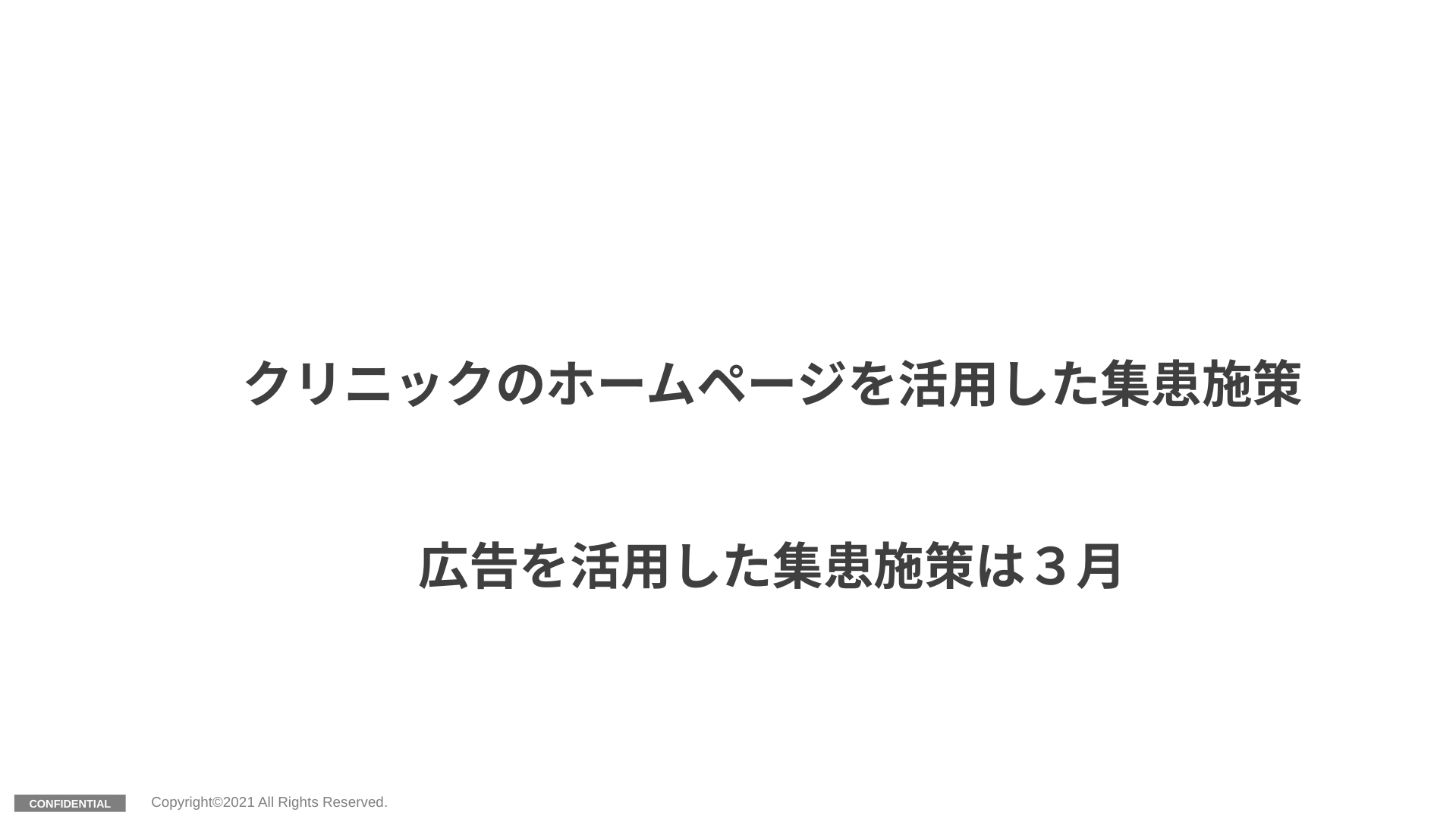

クリニックのホームページを活用した集患施策

広告を活用した集患施策は３月